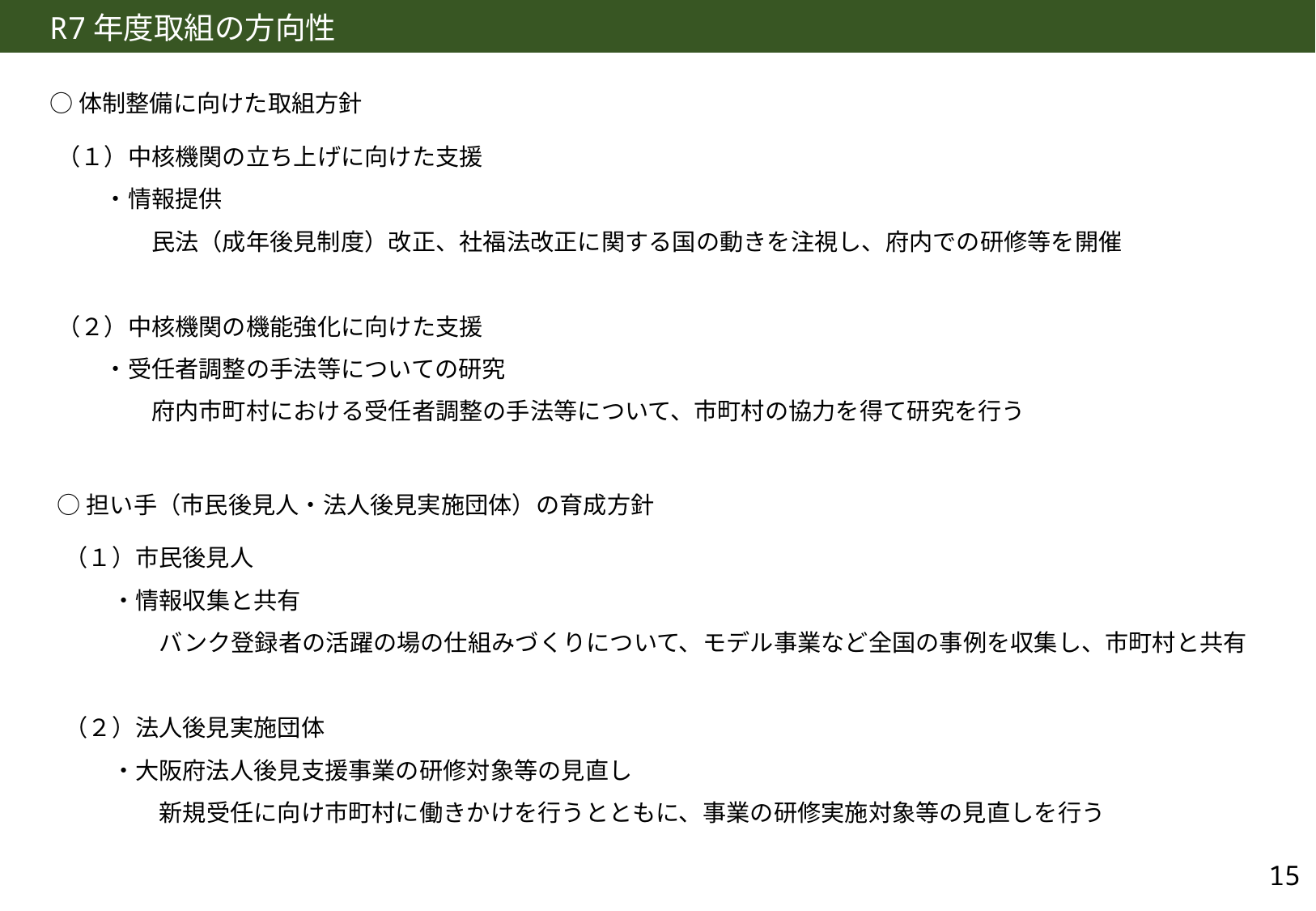

# R7年度取組の方向性
○体制整備に向けた取組方針
（１）中核機関の立ち上げに向けた支援
　　・情報提供
　　　　民法（成年後見制度）改正、社福法改正に関する国の動きを注視し、府内での研修等を開催

（２）中核機関の機能強化に向けた支援
　　・受任者調整の手法等についての研究
　　　　府内市町村における受任者調整の手法等について、市町村の協力を得て研究を行う

○担い手（市民後見人・法人後見実施団体）の育成方針
（１）市民後見人
　　・情報収集と共有
　　　　バンク登録者の活躍の場の仕組みづくりについて、モデル事業など全国の事例を収集し、市町村と共有

（２）法人後見実施団体
　　・大阪府法人後見支援事業の研修対象等の見直し
　　　　新規受任に向け市町村に働きかけを行うとともに、事業の研修実施対象等の見直しを行う

15